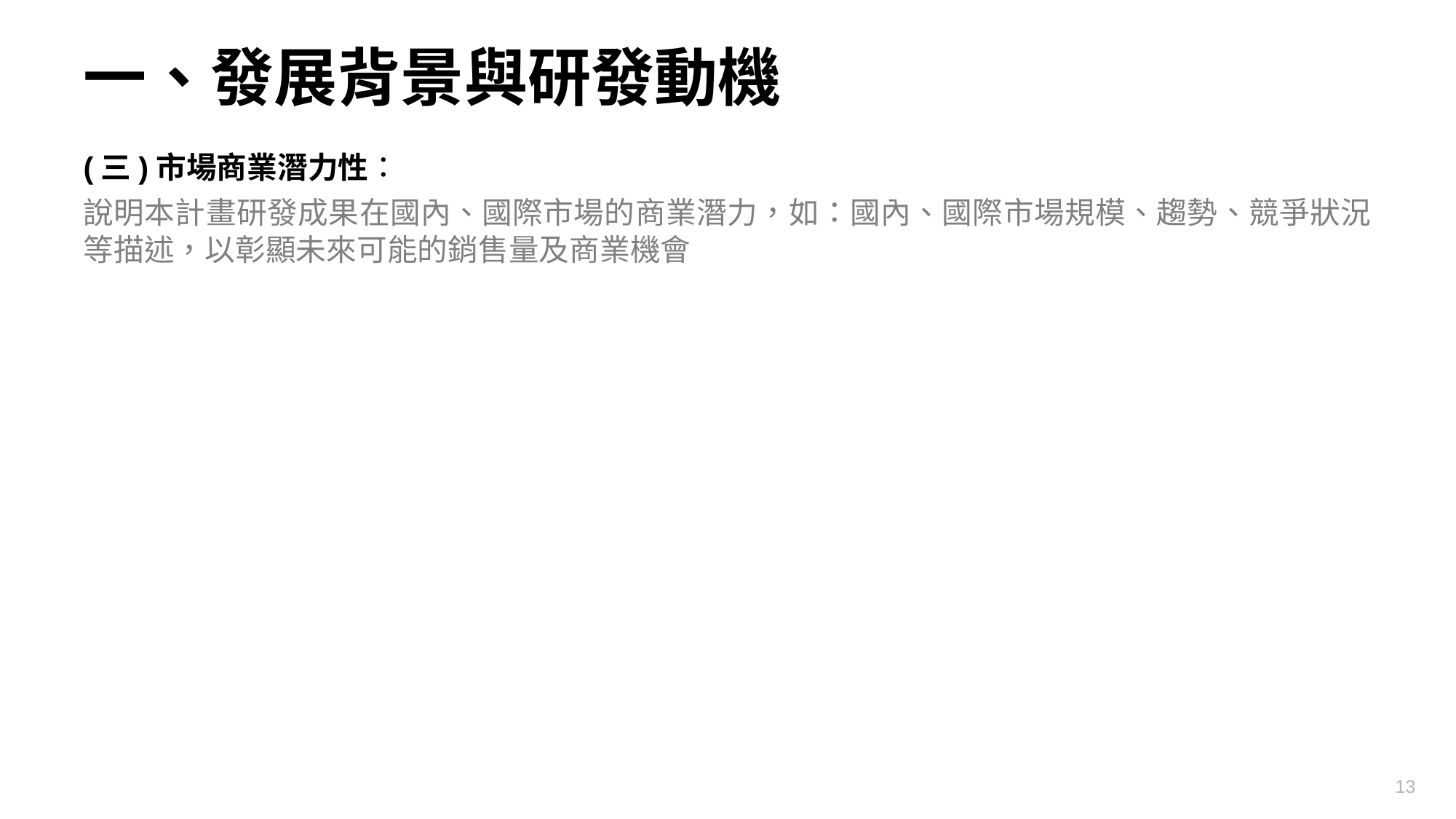

# 一、發展背景與研發動機
(三)市場商業潛力性：
說明本計畫研發成果在國內、國際市場的商業潛力，如：國內、國際市場規模、趨勢、競爭狀況等描述，以彰顯未來可能的銷售量及商業機會
13